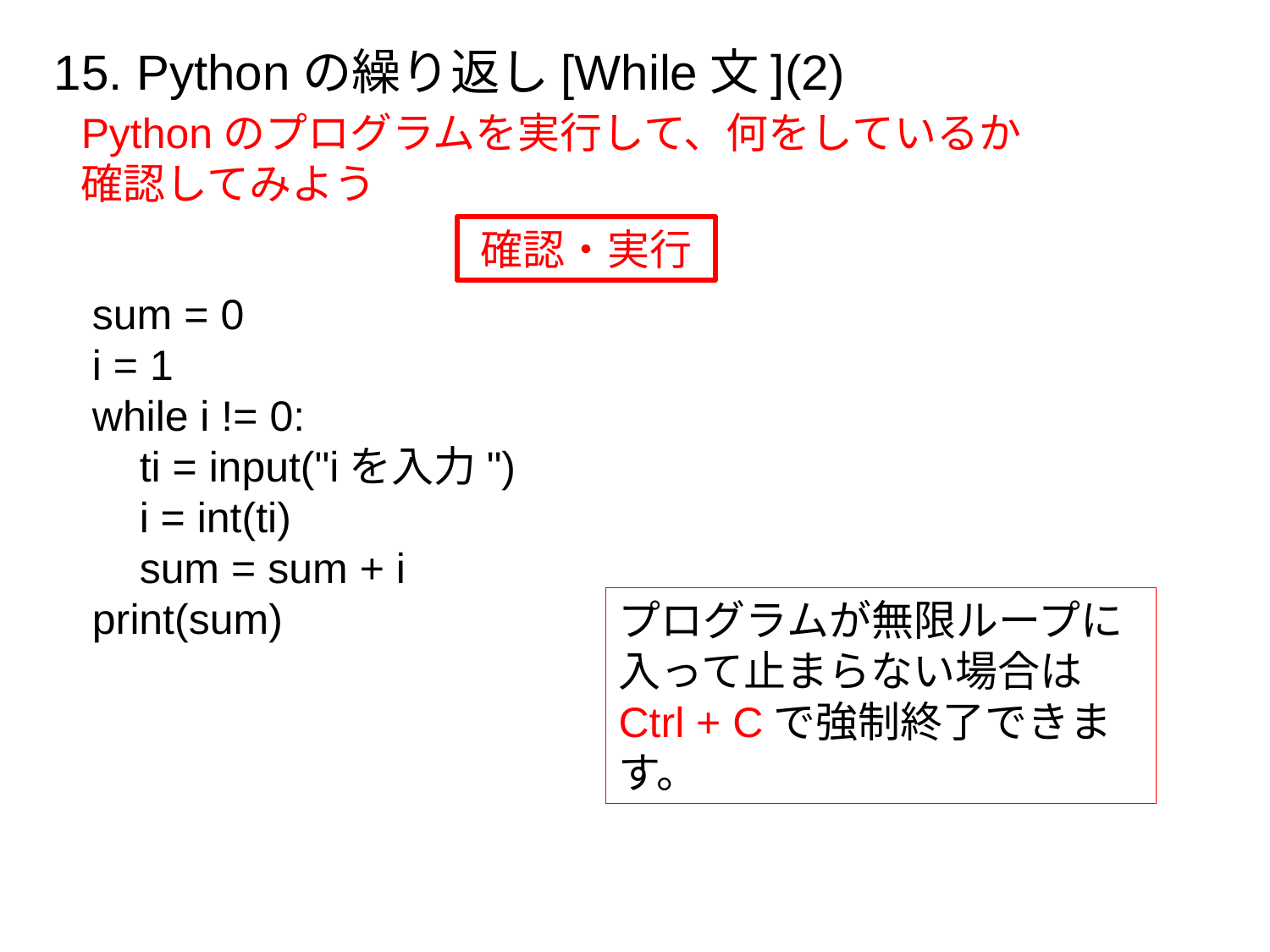

15. Pythonの繰り返し[While文](2)
Pythonのプログラムを実行して、何をしているか
確認してみよう
確認・実行
sum = 0
i = 1
while i != 0:
    ti = input("iを入力")
    i = int(ti)
    sum = sum + i
print(sum)
プログラムが無限ループに入って止まらない場合は
Ctrl + Cで強制終了できます。